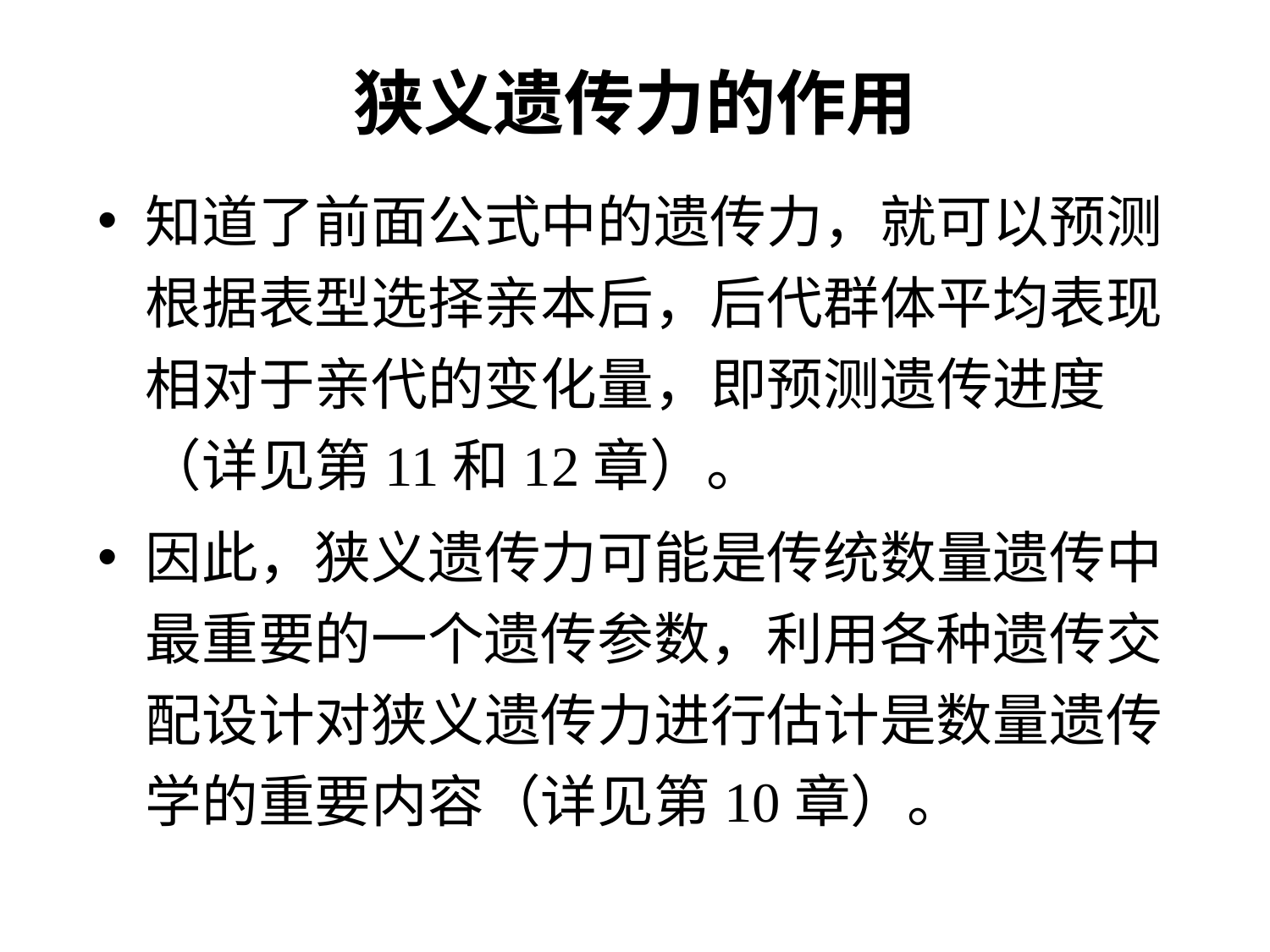

# 狭义遗传力的作用
知道了前面公式中的遗传力，就可以预测根据表型选择亲本后，后代群体平均表现相对于亲代的变化量，即预测遗传进度（详见第11和12章）。
因此，狭义遗传力可能是传统数量遗传中最重要的一个遗传参数，利用各种遗传交配设计对狭义遗传力进行估计是数量遗传学的重要内容（详见第10章）。